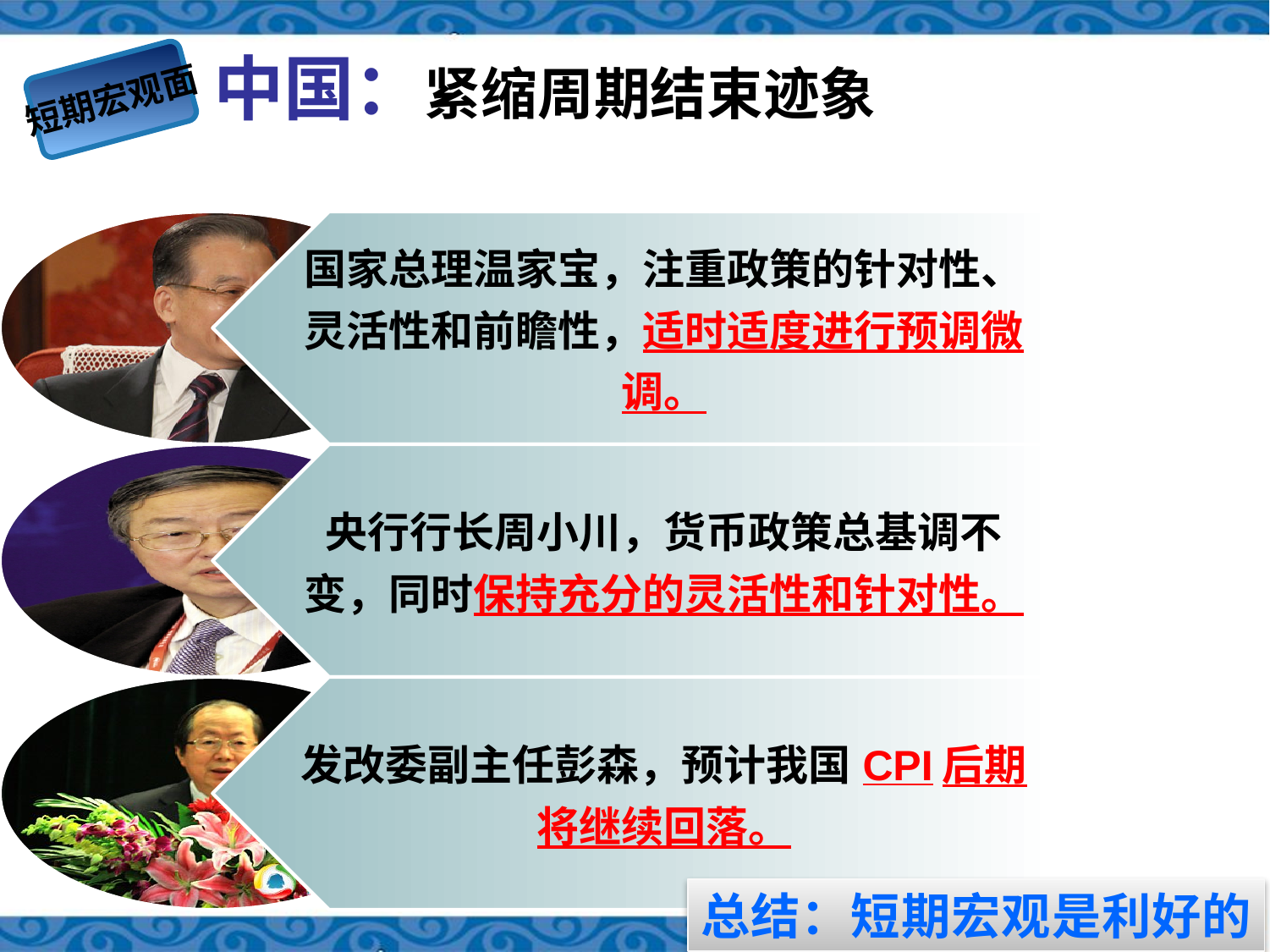

中国：紧缩周期结束迹象
#

短期宏观面

国家总理温家宝，注重政策的针对性、灵活性和前瞻性，适时适度进行预调微调。
央行行长周小川，货币政策总基调不变，同时保持充分的灵活性和针对性。
发改委副主任彭森，预计我国CPI后期将继续回落。
总结：短期宏观是利好的